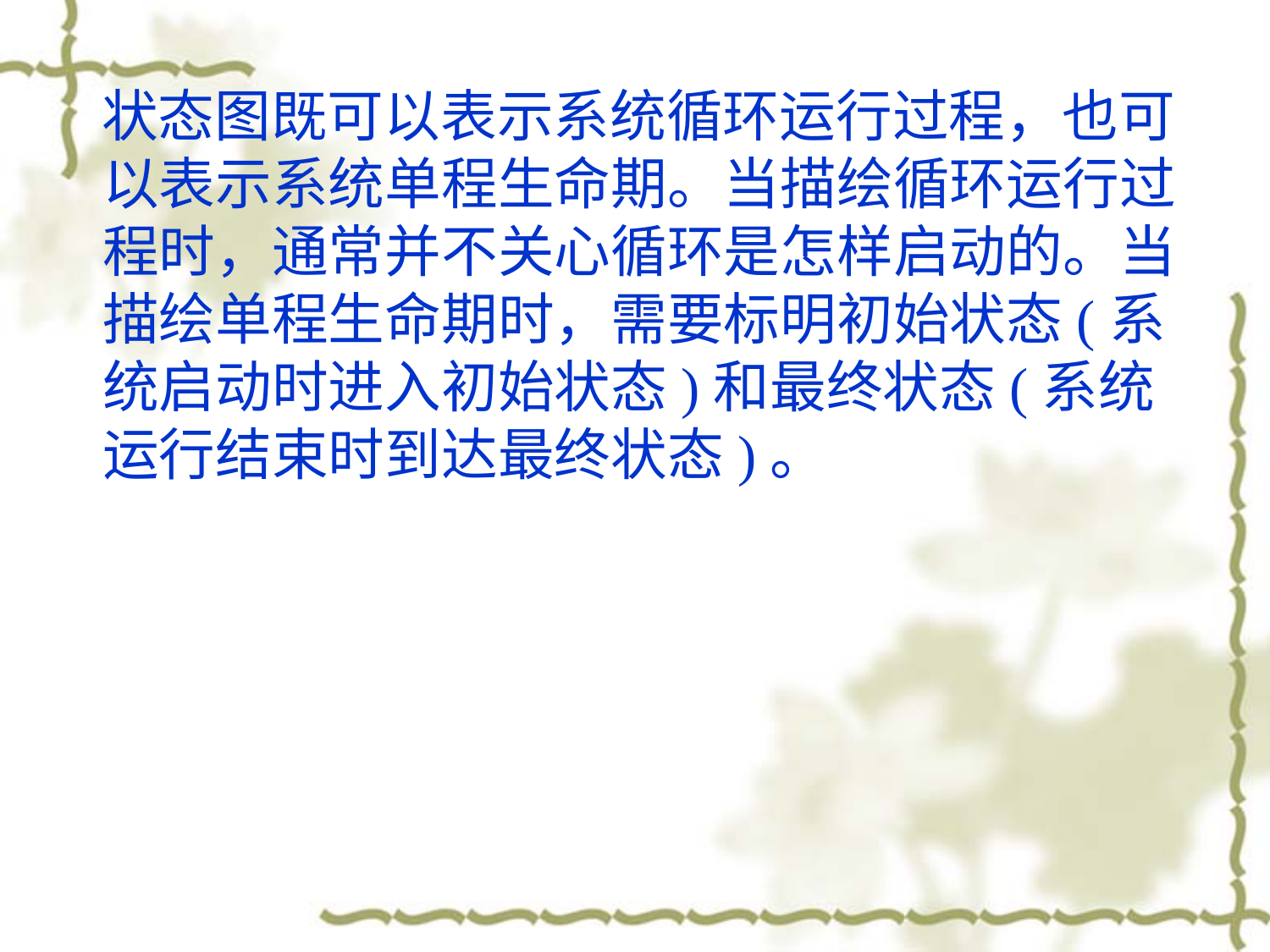

状态图既可以表示系统循环运行过程，也可以表示系统单程生命期。当描绘循环运行过程时，通常并不关心循环是怎样启动的。当描绘单程生命期时，需要标明初始状态(系统启动时进入初始状态)和最终状态(系统运行结束时到达最终状态)。